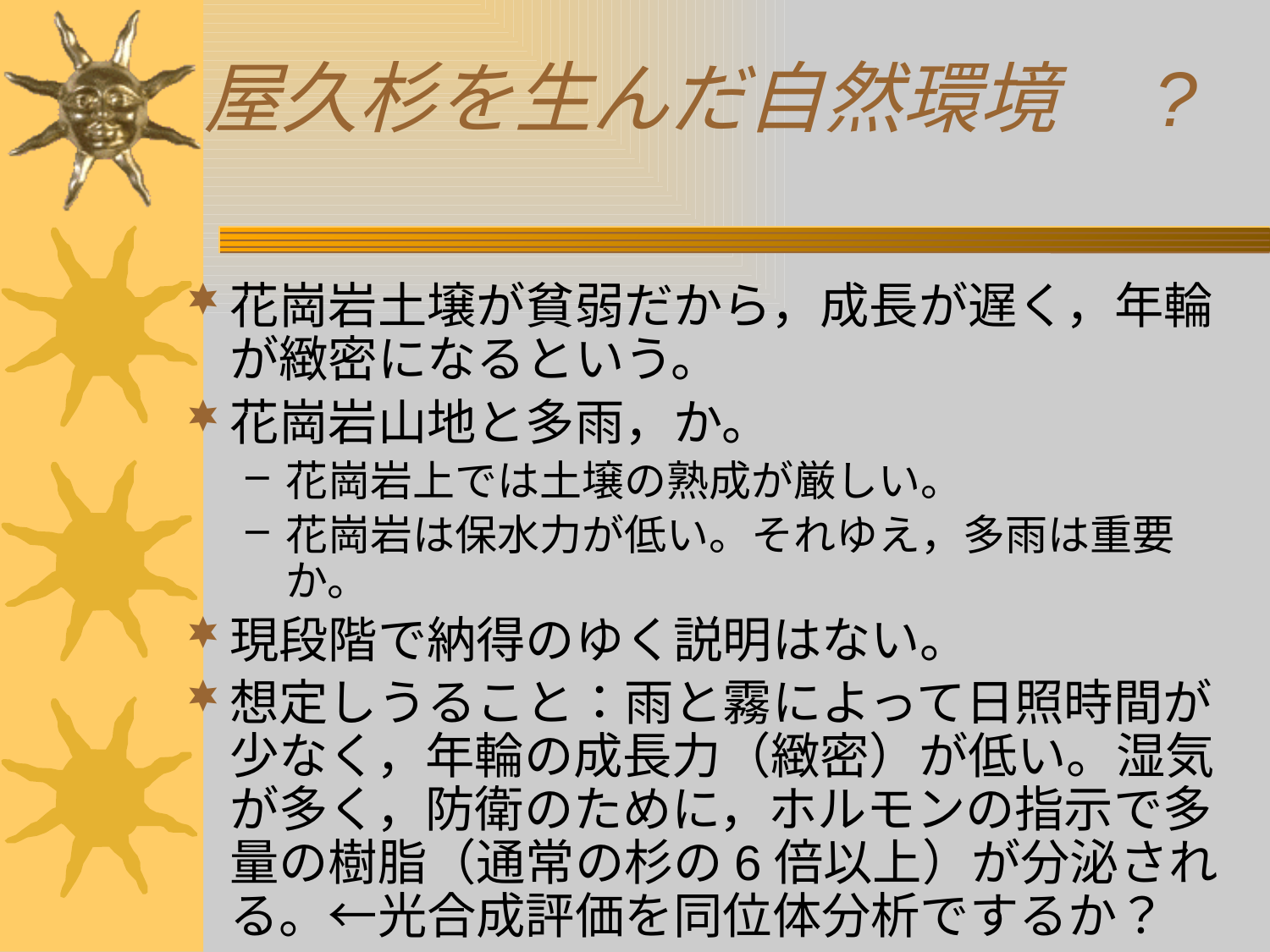

# 屋久杉を生んだ自然環境　?
花崗岩土壌が貧弱だから，成長が遅く，年輪が緻密になるという。
花崗岩山地と多雨，か。
花崗岩上では土壌の熟成が厳しい。
花崗岩は保水力が低い。それゆえ，多雨は重要か。
現段階で納得のゆく説明はない。
想定しうること：雨と霧によって日照時間が少なく，年輪の成長力（緻密）が低い。湿気が多く，防衛のために，ホルモンの指示で多量の樹脂（通常の杉の6倍以上）が分泌される。←光合成評価を同位体分析でするか？